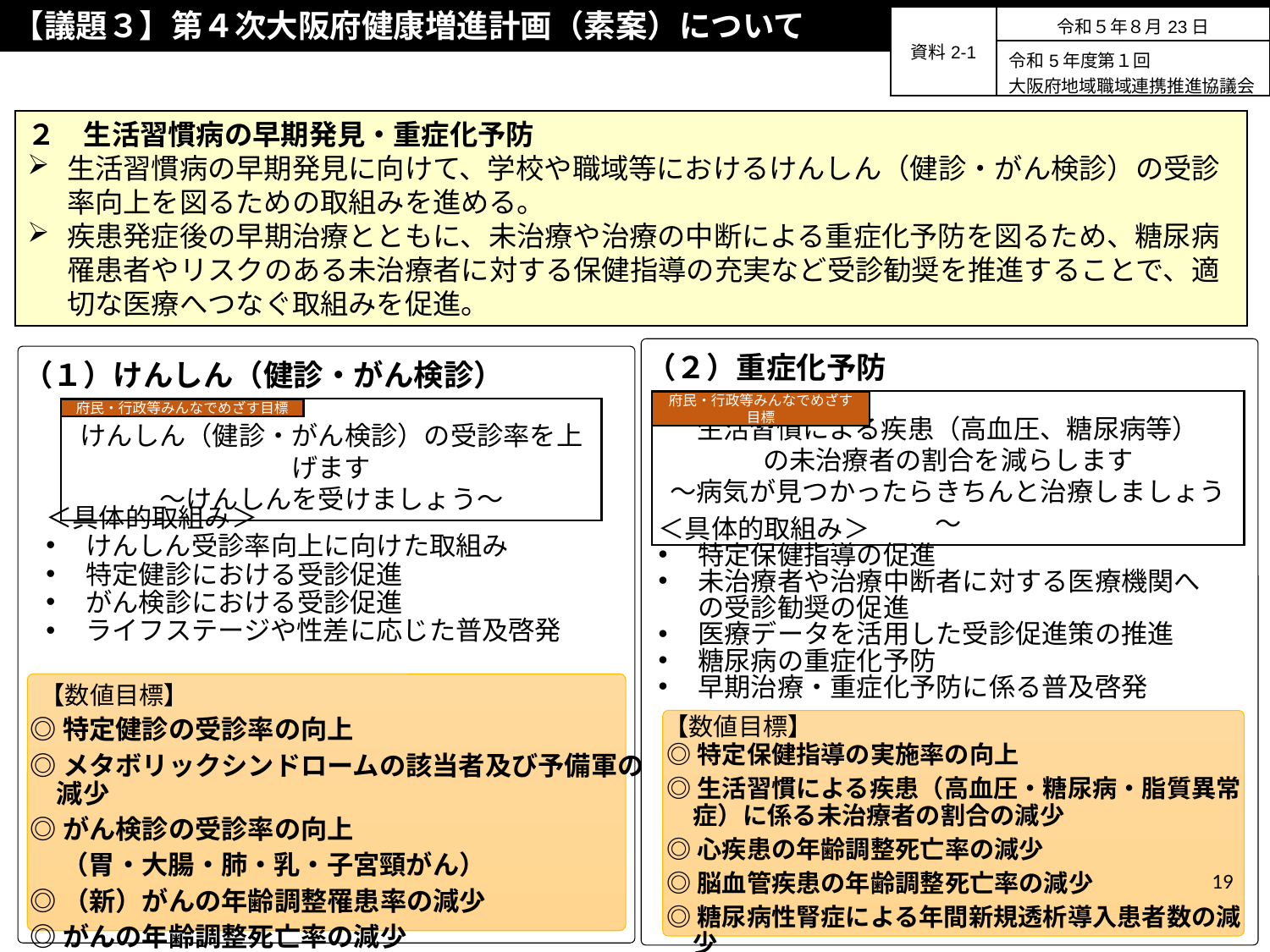

【議題３】第４次大阪府健康増進計画（素案）について
| 資料2-1 | 令和５年８月23日 |
| --- | --- |
|  | 令和5年度第１回 大阪府地域職域連携推進協議会 |
２　生活習慣病の早期発見・重症化予防
生活習慣病の早期発見に向けて、学校や職域等におけるけんしん（健診・がん検診）の受診率向上を図るための取組みを進める。
疾患発症後の早期治療とともに、未治療や治療の中断による重症化予防を図るため、糖尿病罹患者やリスクのある未治療者に対する保健指導の充実など受診勧奨を推進することで、適切な医療へつなぐ取組みを促進。

（２）重症化予防
（１）けんしん（健診・がん検診）

生活習慣による疾患（高血圧、糖尿病等）
の未治療者の割合を減らします
～病気が見つかったらきちんと治療しましょう～
府民・行政等みんなでめざす目標

けんしん（健診・がん検診）の受診率を上げます
～けんしんを受けましょう～
府民・行政等みんなでめざす目標
＜具体的取組み＞
けんしん受診率向上に向けた取組み
特定健診における受診促進
がん検診における受診促進
ライフステージや性差に応じた普及啓発
＜具体的取組み＞
特定保健指導の促進
未治療者や治療中断者に対する医療機関への受診勧奨の促進
医療データを活用した受診促進策の推進
糖尿病の重症化予防
早期治療・重症化予防に係る普及啓発

【数値目標】
【数値目標】
◎特定健診の受診率の向上
◎メタボリックシンドロームの該当者及び予備軍の減少
◎がん検診の受診率の向上
　 （胃・大腸・肺・乳・子宮頸がん）
◎（新）がんの年齢調整罹患率の減少
◎がんの年齢調整死亡率の減少

◎特定保健指導の実施率の向上
◎生活習慣による疾患（高血圧・糖尿病・脂質異常症）に係る未治療者の割合の減少
◎心疾患の年齢調整死亡率の減少
◎脳血管疾患の年齢調整死亡率の減少
◎糖尿病性腎症による年間新規透析導入患者数の減少
19